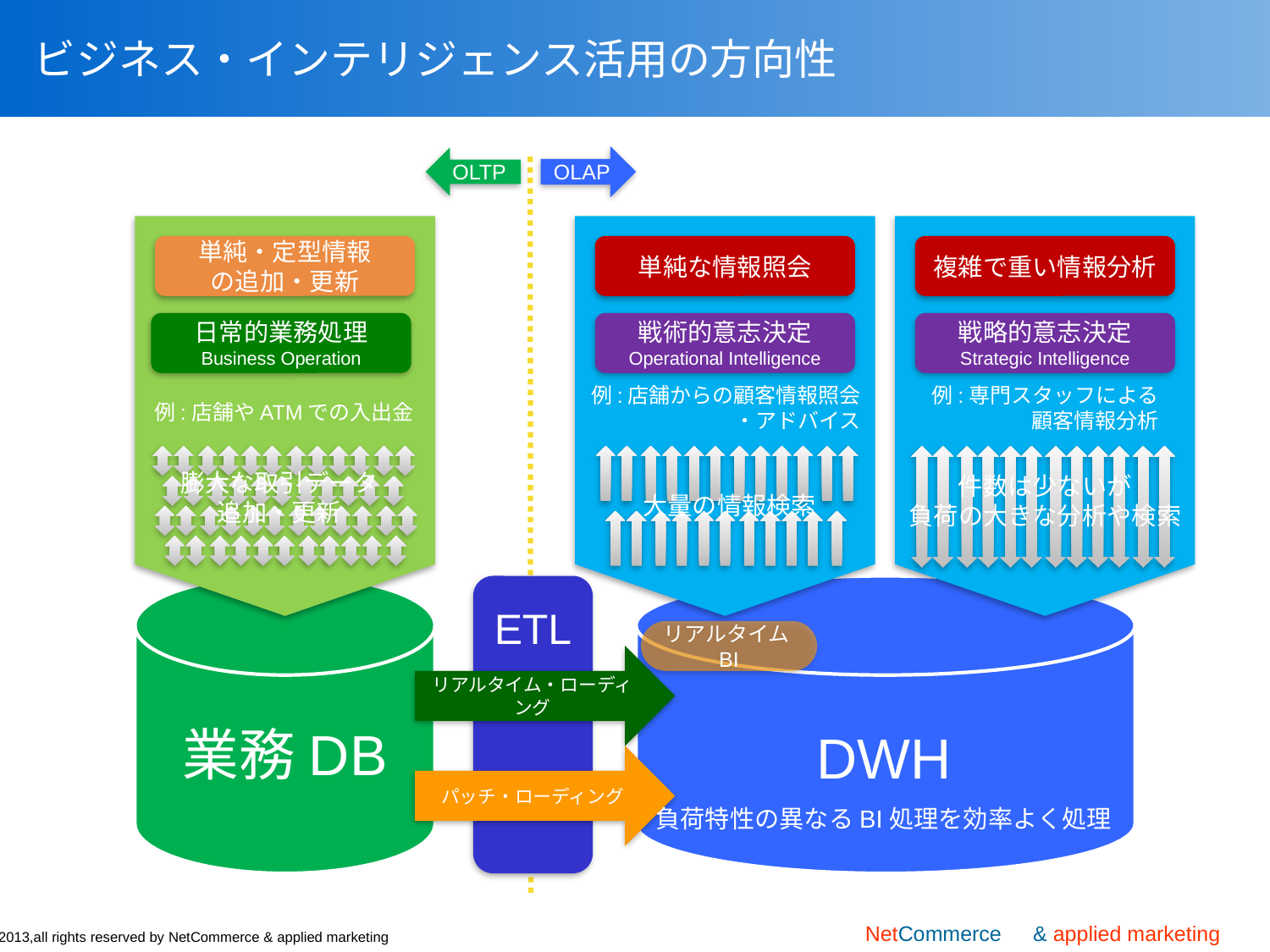

# ビジネス・インテリジェンス活用の方向性
OLAP
OLTP
単純・定型情報
の追加・更新
単純な情報照会
複雑で重い情報分析

戦術的意志決定
Operational Intelligence
日常的業務処理
Business Operation
戦略的意志決定
Strategic Intelligence
例:店舗からの顧客情報照会
・アドバイス
例:専門スタッフによる
顧客情報分析
例:店舗やATMでの入出金

膨大な取引データ
追加・更新
件数は少ないが
負荷の大きな分析や検索

大量の情報検索

ETL
リアルタイムBI
リアルタイム・ローディング
業務DB
DWH
パッチ・ローディング
負荷特性の異なるBI処理を効率よく処理